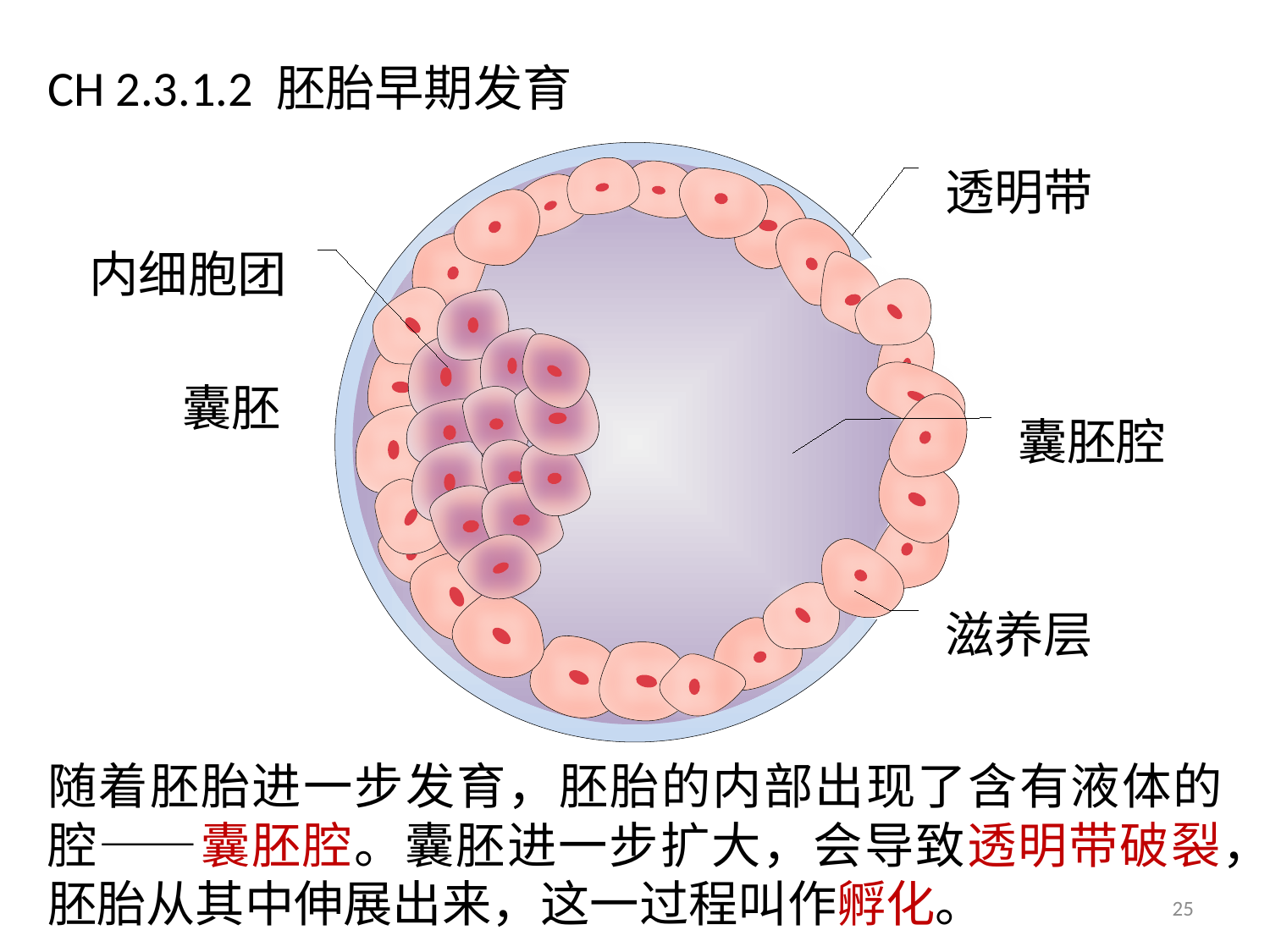

CH 2.3.1.2 胚胎早期发育

透明带

内细胞团

囊胚

囊胚腔

滋养层

随着胚胎进一步发育，胚胎的内部出现了含有液体的腔——囊胚腔。囊胚进一步扩大，会导致透明带破裂，胚胎从其中伸展出来，这一过程叫作孵化。
25